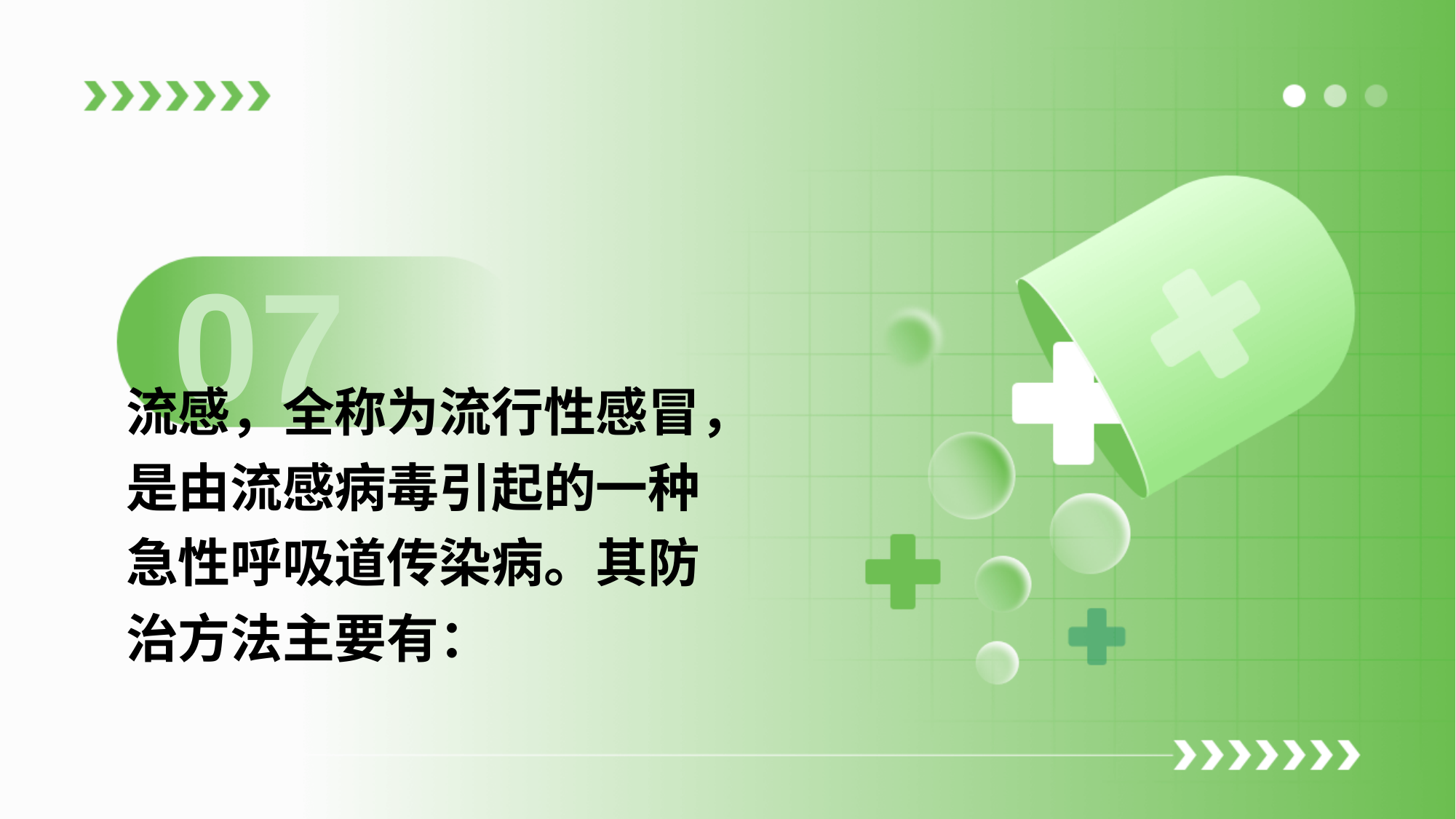

07
流感，全称为流行性感冒，是由流感病毒引起的一种急性呼吸道传染病。其防治方法主要有：